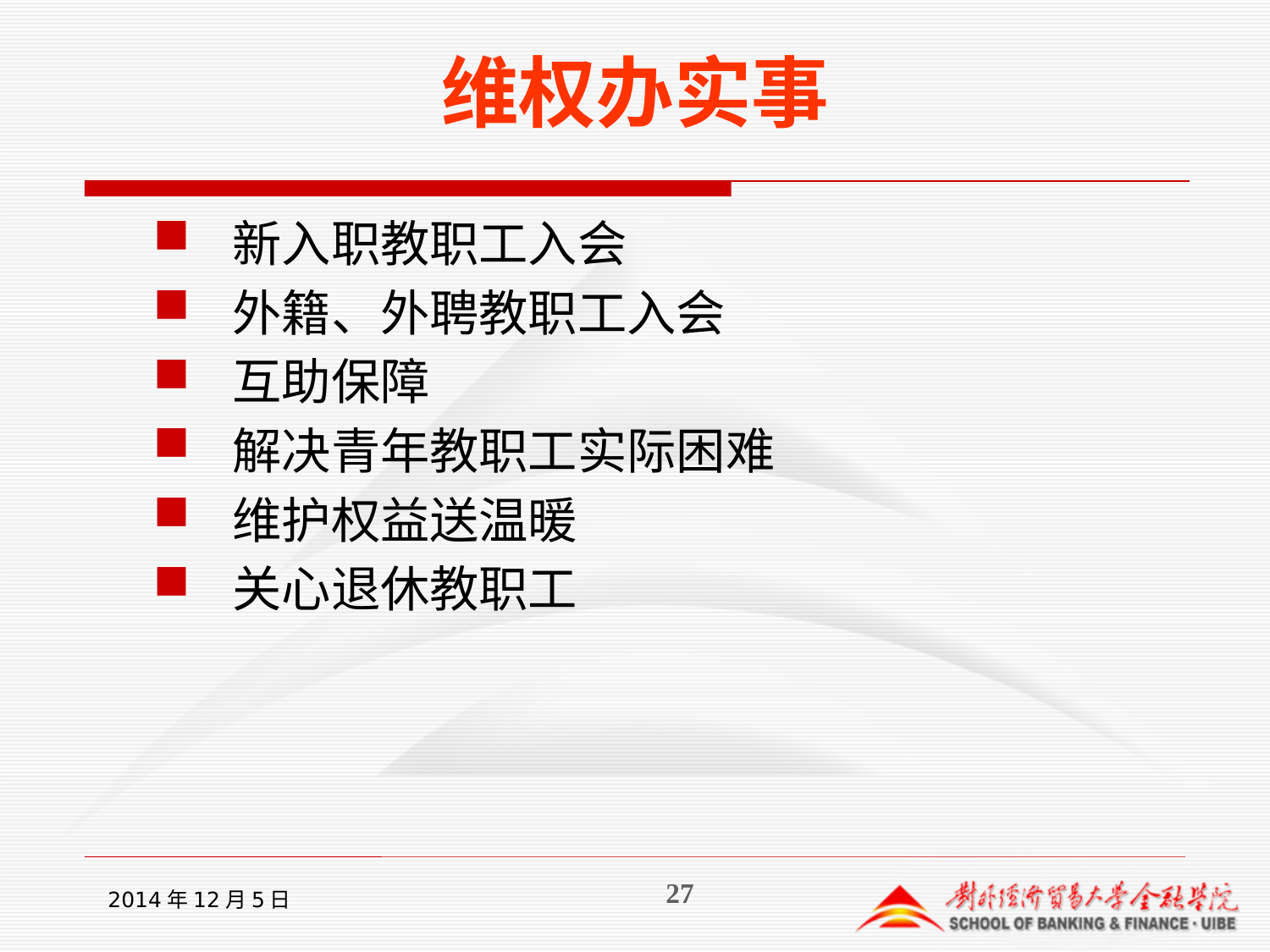

维权办实事
新入职教职工入会
外籍、外聘教职工入会
互助保障
解决青年教职工实际困难
维护权益送温暖
关心退休教职工

2014年12月5日